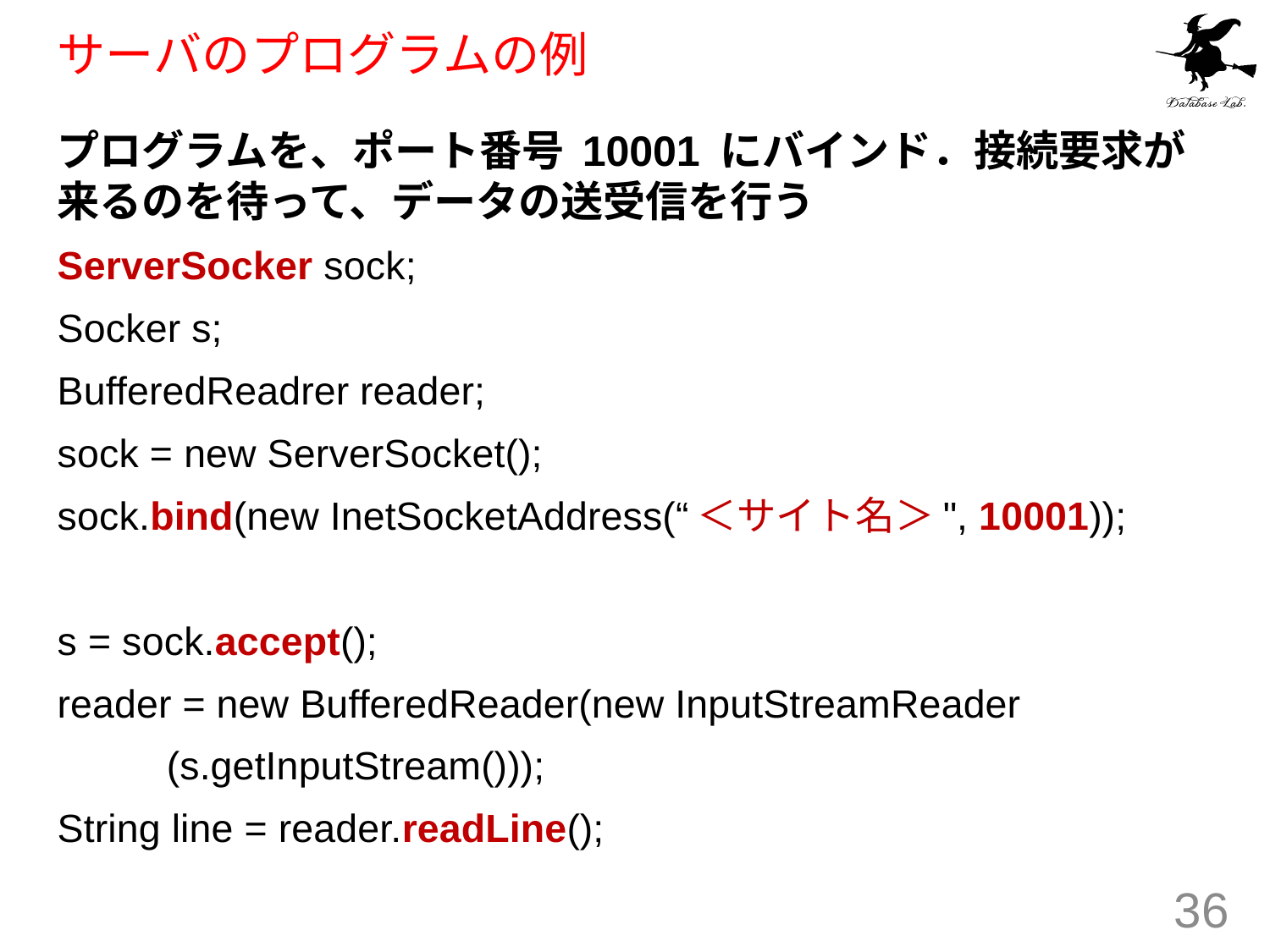

# サーバのプログラムの例
プログラムを、ポート番号 10001 にバインド．接続要求が来るのを待って、データの送受信を行う
ServerSocker sock;
Socker s;
BufferedReadrer reader;
sock = new ServerSocket();
sock.bind(new InetSocketAddress(“＜サイト名＞", 10001));

s = sock.accept();
reader = new BufferedReader(new InputStreamReader
				(s.getInputStream()));
String line = reader.readLine();
36